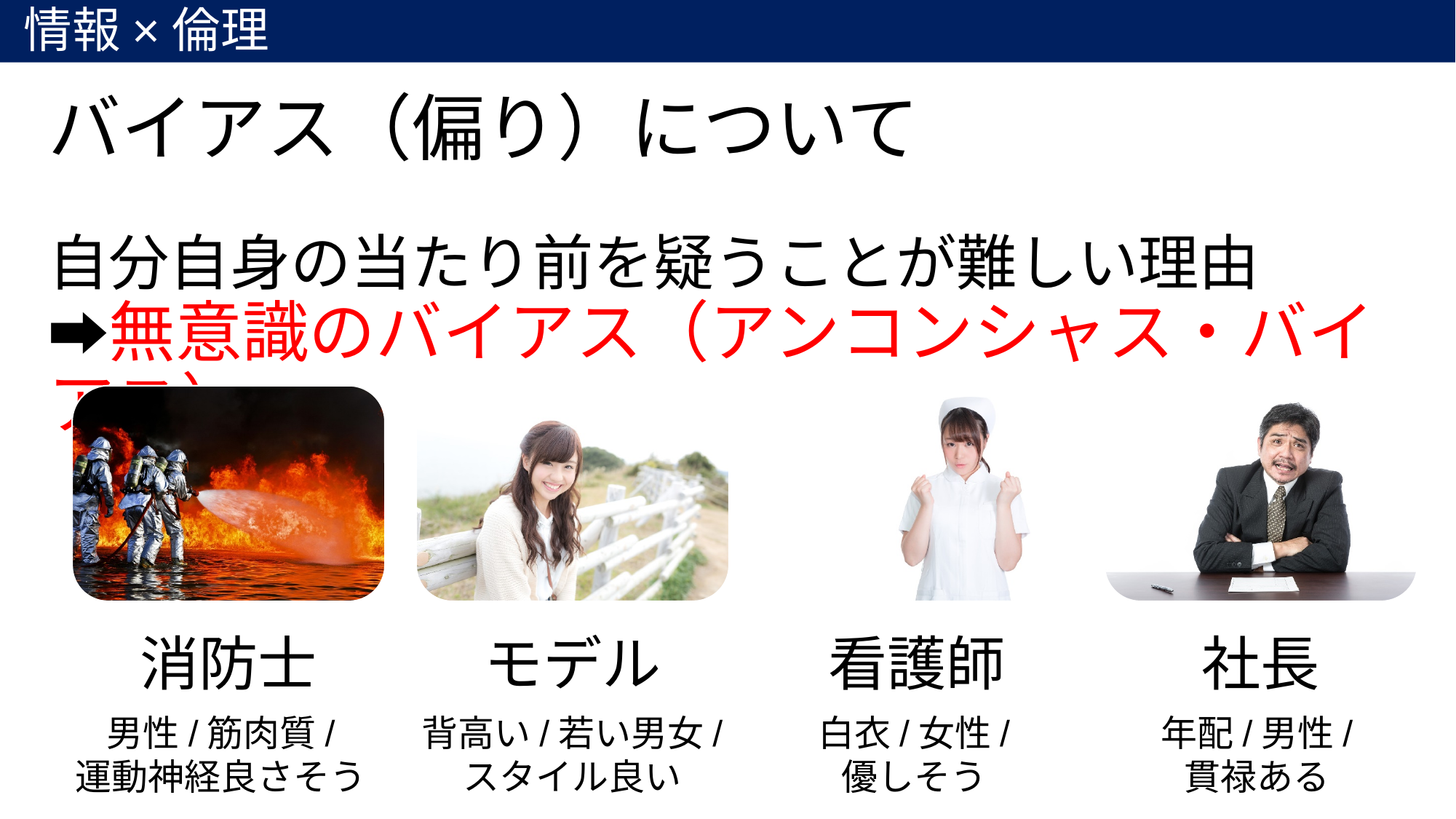

情報×倫理
# バイアス（偏り）について
自分自身の当たり前を疑うことが難しい理由
➡無意識のバイアス（アンコンシャス・バイアス）
消防士
モデル
看護師
社長
男性/筋肉質/
運動神経良さそう
背高い/若い男女/
スタイル良い
白衣/女性/
優しそう
年配/男性/
貫禄ある